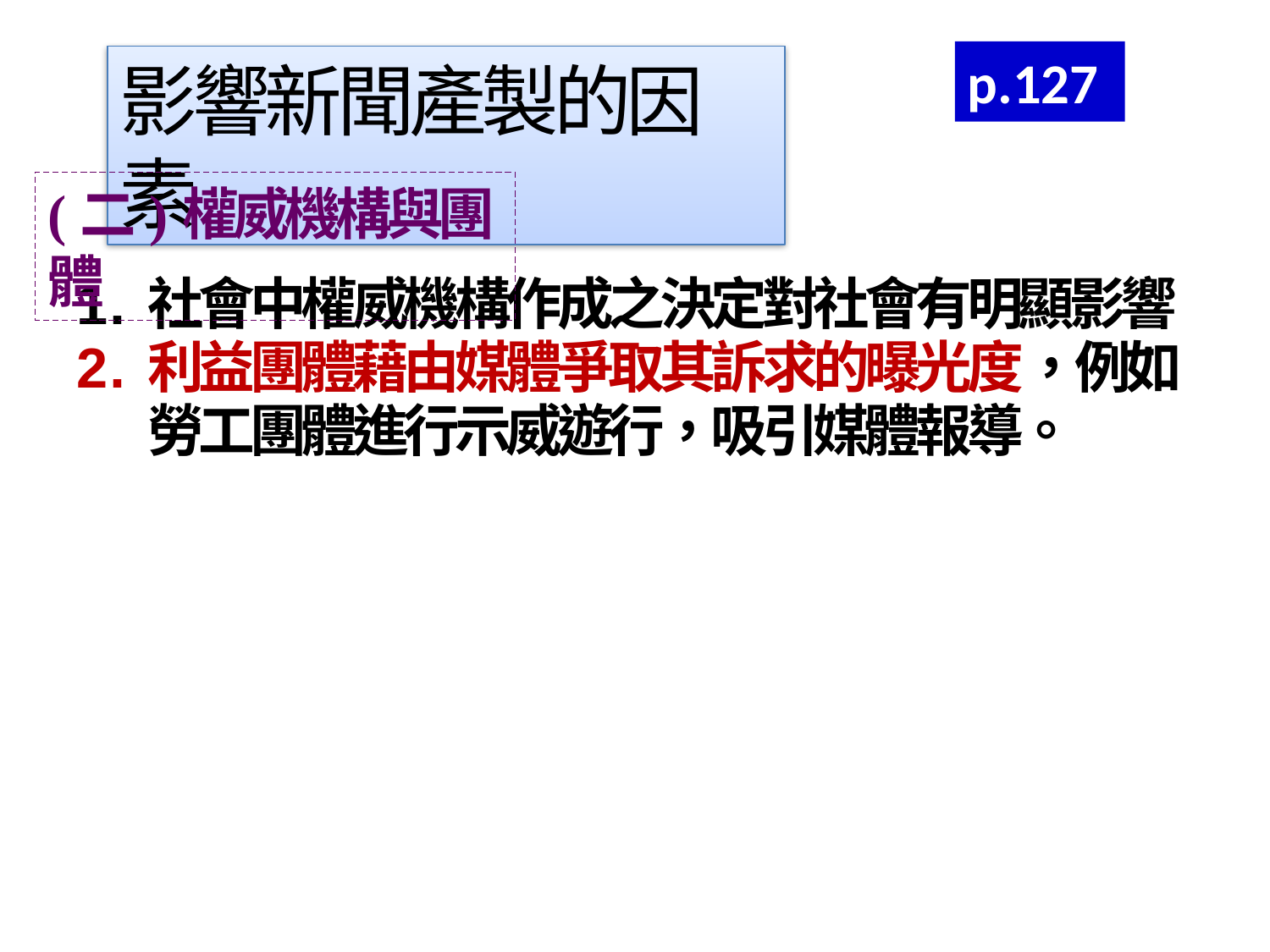

p.127
影響新聞產製的因素
(二)權威機構與團體
社會中權威機構作成之決定對社會有明顯影響
利益團體藉由媒體爭取其訴求的曝光度，例如勞工團體進行示威遊行，吸引媒體報導。